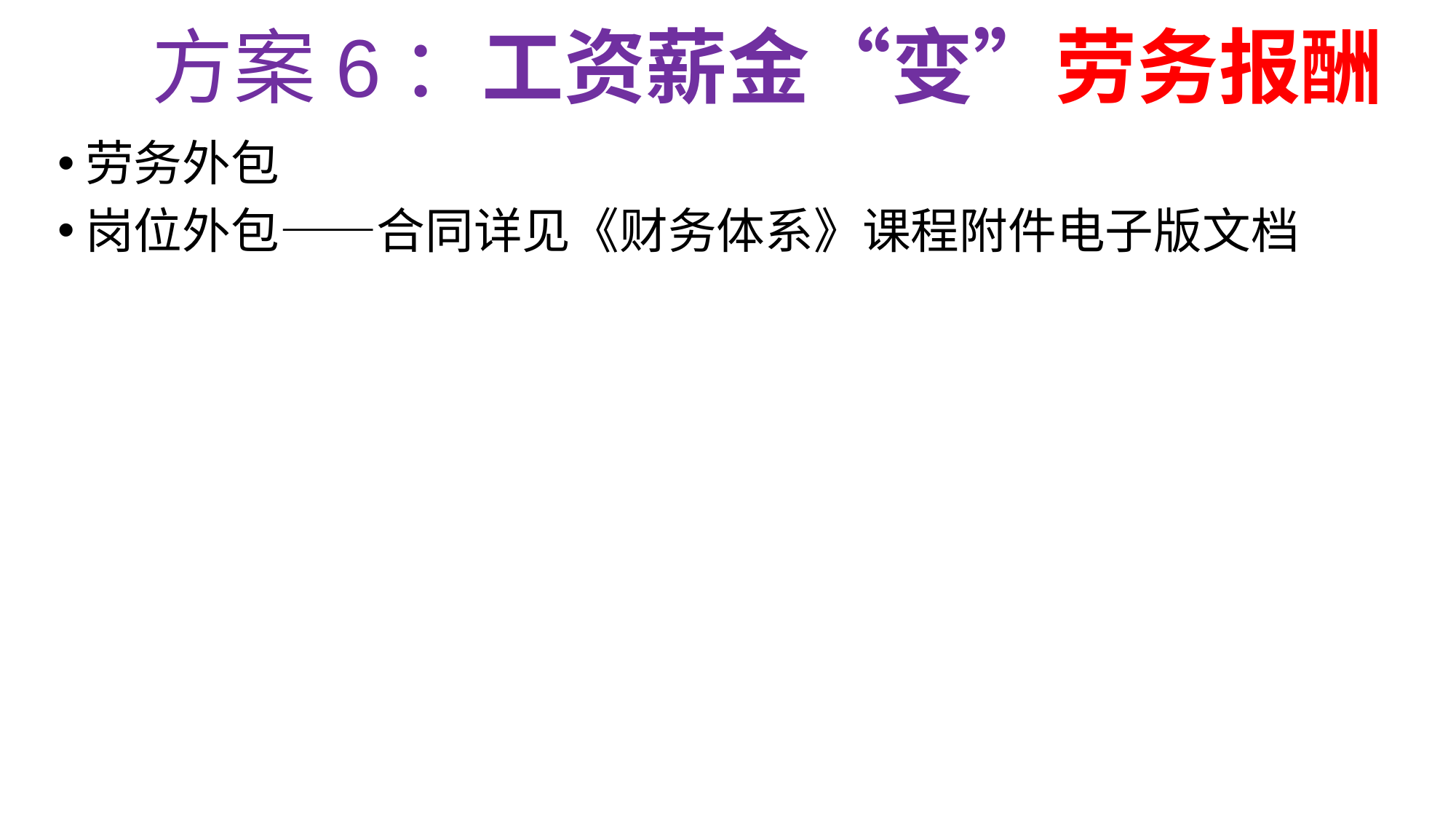

# 方案6：工资薪金“变”劳务报酬
劳务外包
岗位外包——合同详见《财务体系》课程附件电子版文档